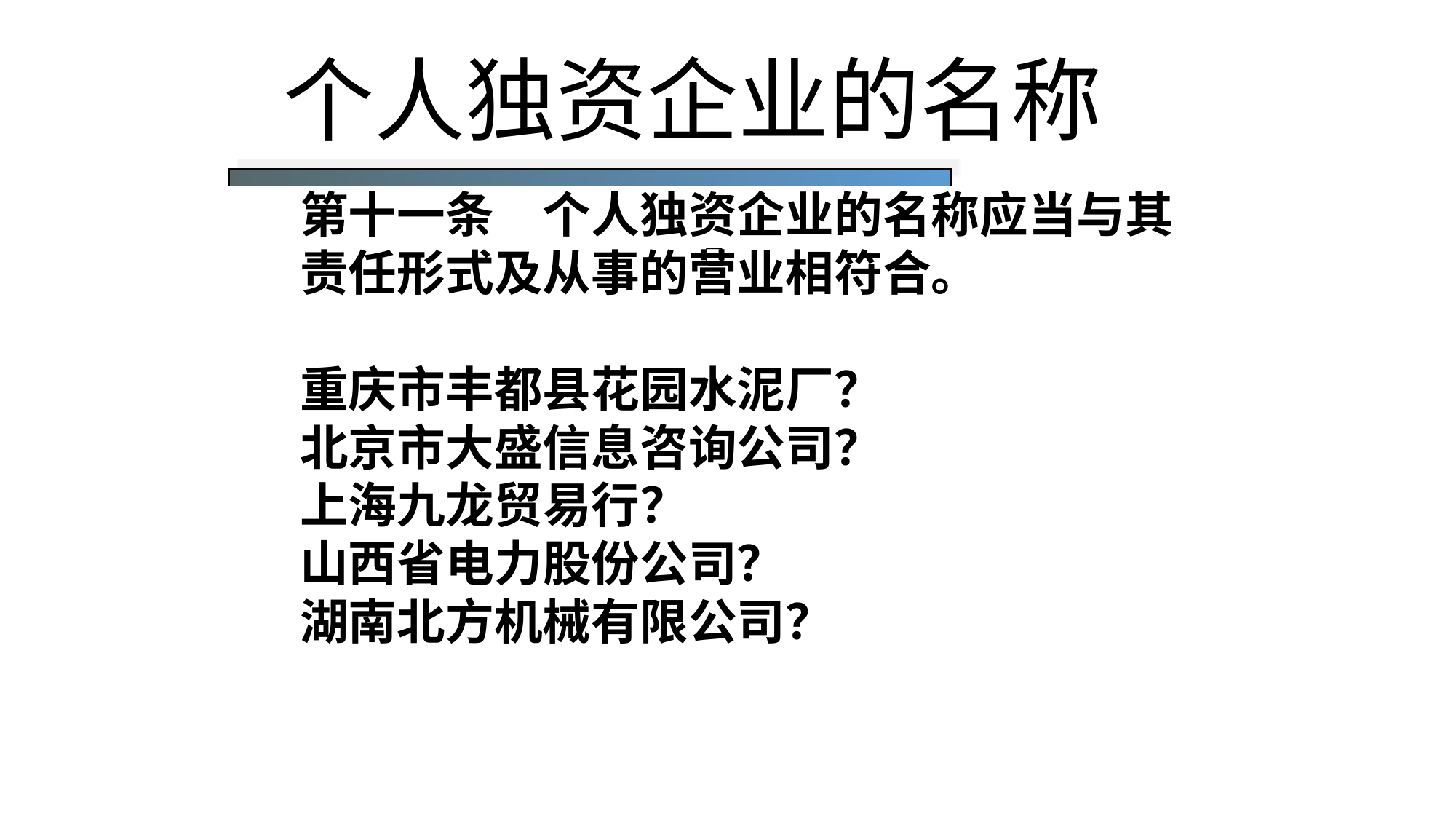

# 个人独资企业的名称：

第十一条　个人独资企业的名称应当与其责任形式及从事的营业相符合。
重庆市丰都县花园水泥厂？
北京市大盛信息咨询公司？
上海九龙贸易行？
山西省电力股份公司？
湖南北方机械有限公司？
19